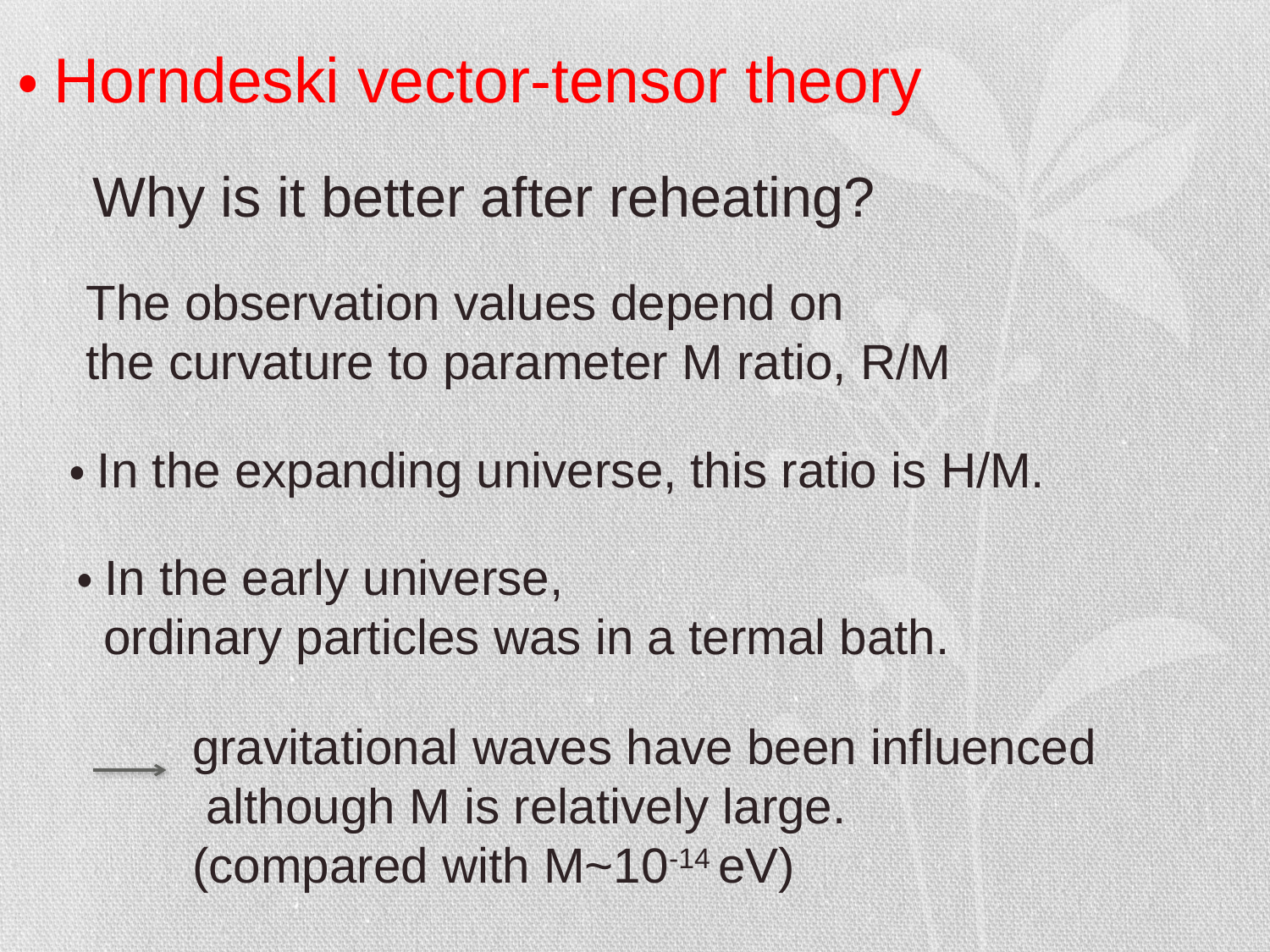

・Horndeski vector-tensor theory
Why is it better after reheating?
The observation values depend on
the curvature to parameter M ratio, R/M

・In the expanding universe, this ratio is H/M.
・In the early universe,
  ordinary particles was in a termal bath.
gravitational waves have been influenced
 although M is relatively large.
(compared with M~10-14 eV)